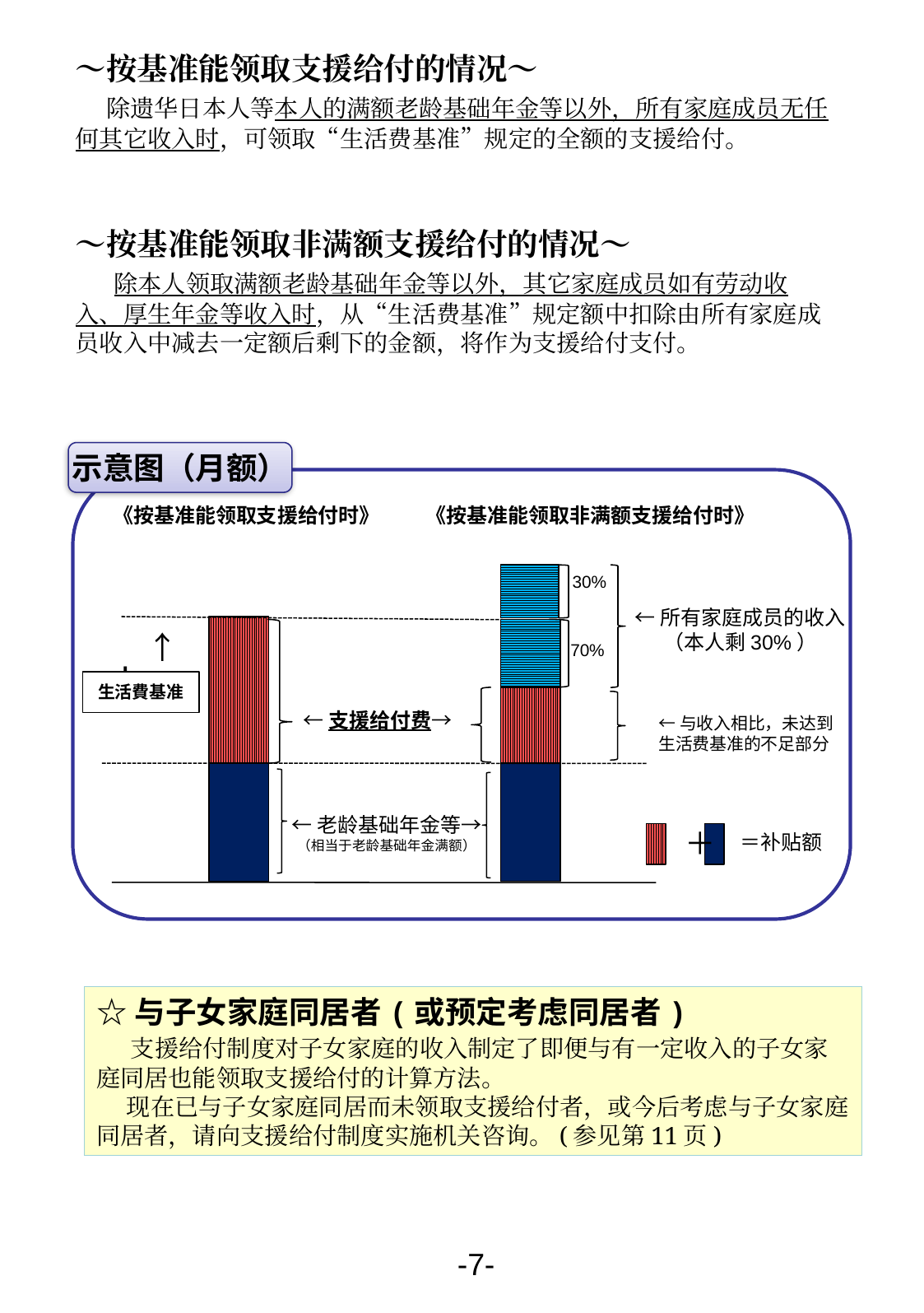

～按基准能领取支援给付的情况～
   除遗华日本人等本人的满额老龄基础年金等以外，所有家庭成员无任何其它收入时，可领取“生活费基准”规定的全额的支援给付。

～按基准能领取非满额支援给付的情况～
    除本人领取满额老龄基础年金等以外，其它家庭成员如有劳动收入、厚生年金等收入时，从“生活费基准”规定额中扣除由所有家庭成员收入中减去一定额后剩下的金额，将作为支援给付支付。
示意图（月额）

《按基准能领取支援给付时》
《按基准能领取非满额支援给付时》
30%

←所有家庭成员的收入
（本人剩30%）

←支援给付费→

←老龄基础年金等→
（相当于老龄基础年金满额）

70%
←与收入相比，未达到生活费基准的不足部分
←　　　　　　　→

生活費基准
＋
＝补贴额

☆与子女家庭同居者(或预定考虑同居者)
    支援给付制度对子女家庭的收入制定了即便与有一定收入的子女家庭同居也能领取支援给付的计算方法。
    现在已与子女家庭同居而未领取支援给付者，或今后考虑与子女家庭同居者，请向支援给付制度实施机关咨询。(参见第11页)
-7-